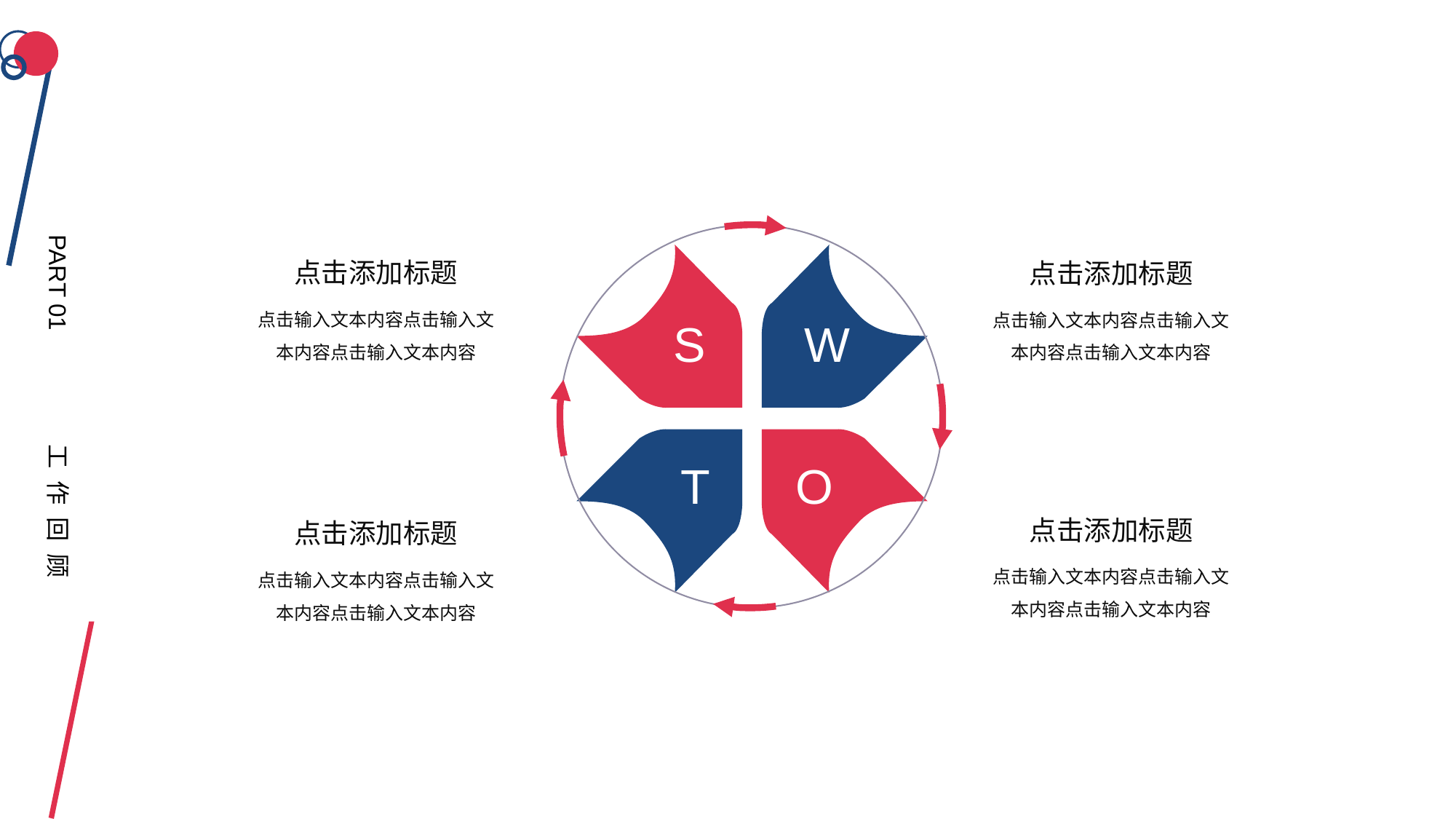

PART 01
工作回顾

S
W
T
O
点击添加标题
点击添加标题
点击输入文本内容点击输入文本内容点击输入文本内容
点击输入文本内容点击输入文本内容点击输入文本内容
点击添加标题
点击添加标题
点击输入文本内容点击输入文本内容点击输入文本内容
点击输入文本内容点击输入文本内容点击输入文本内容